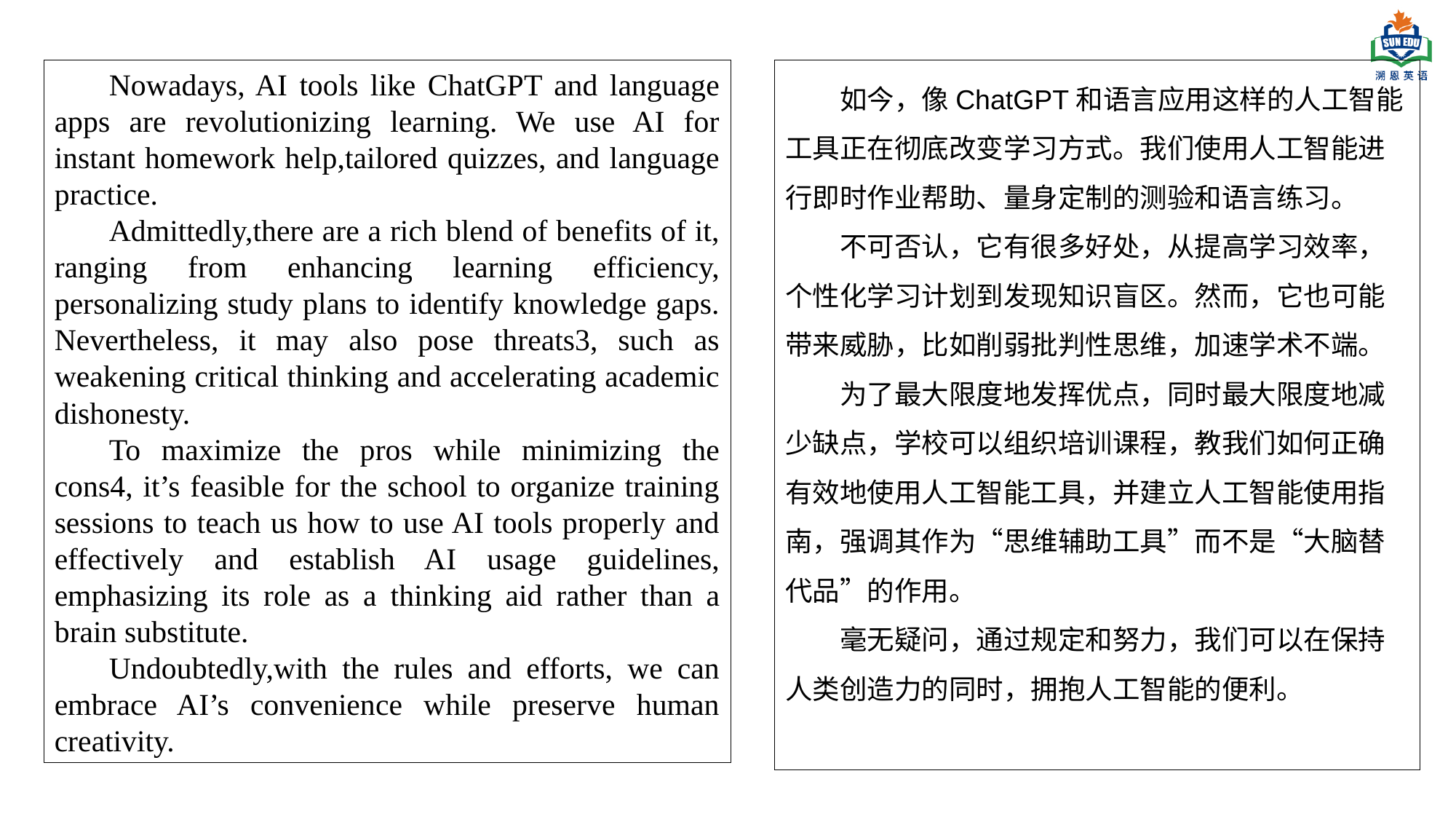

Nowadays, AI tools like ChatGPT and language apps are revolutionizing learning. We use AI for instant homework help,tailored quizzes, and language practice.
Admittedly,there are a rich blend of benefits of it, ranging from enhancing learning efficiency, personalizing study plans to identify knowledge gaps. Nevertheless, it may also pose threats3, such as weakening critical thinking and accelerating academic dishonesty.
To maximize the pros while minimizing the cons4, it’s feasible for the school to organize training sessions to teach us how to use AI tools properly and effectively and establish AI usage guidelines, emphasizing its role as a ‌thinking aid‌ rather than a ‌brain substitute‌.
Undoubtedly,with the rules and efforts, we can embrace AI’s convenience while preserve human creativity.
如今，像ChatGPT和语言应用这样的人工智能工具正在彻底改变学习方式。我们使用人工智能进行即时作业帮助、量身定制的测验和语言练习。
不可否认，它有很多好处，从提高学习效率，个性化学习计划到发现知识盲区。然而，它也可能带来威胁，比如削弱批判性思维，加速学术不端。
为了最大限度地发挥优点，同时最大限度地减少缺点，学校可以组织培训课程，教我们如何正确有效地使用人工智能工具，并建立人工智能使用指南，强调其作为“思维辅助工具”而不是“大脑替代品”的作用。
毫无疑问，通过规定和努力，我们可以在保持人类创造力的同时，拥抱人工智能的便利。